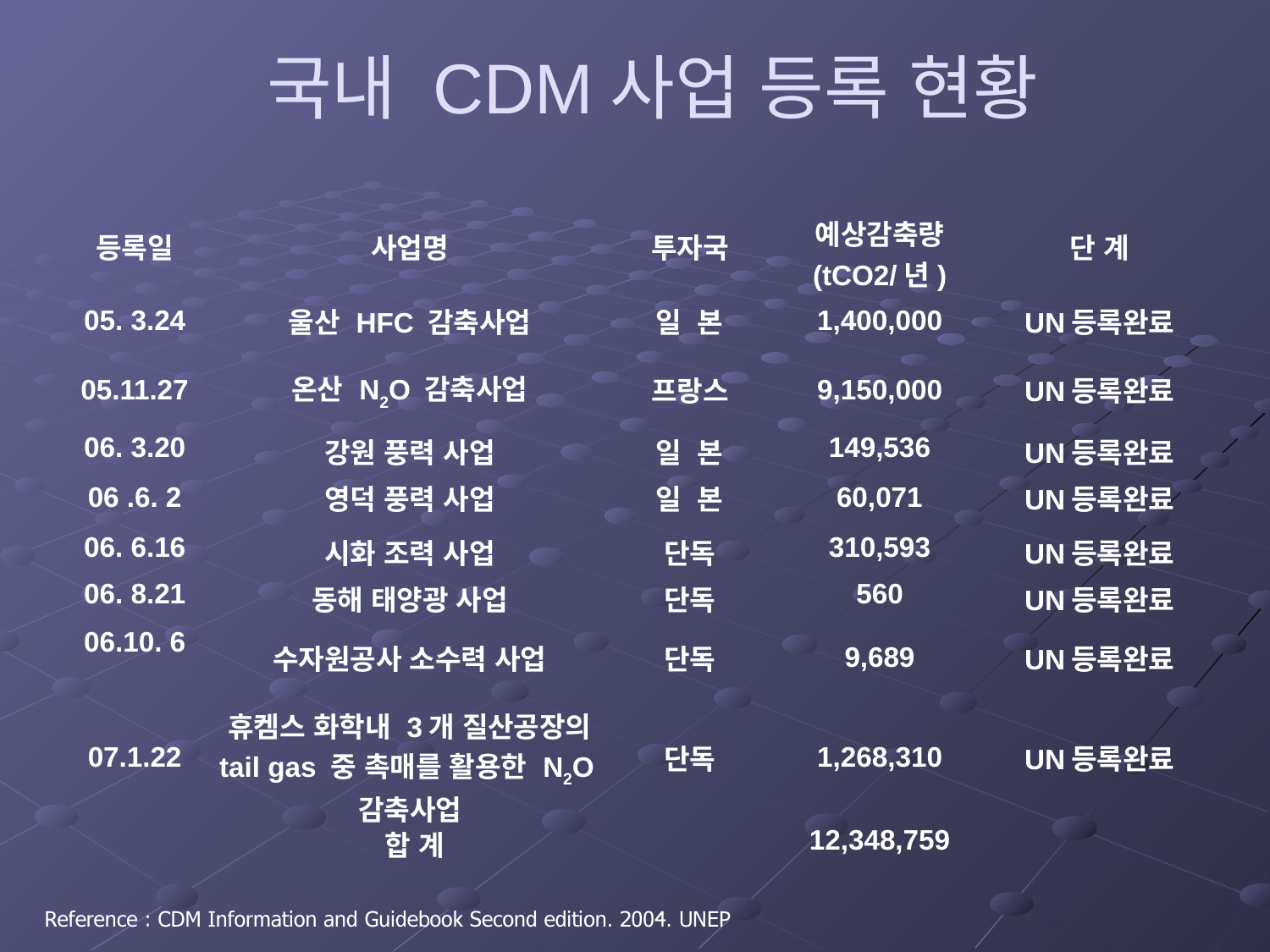

국내 CDM사업 등록 현황
| 등록일 | 사업명 | 투자국 | 예상감축량 (tCO2/년) | 단 계 |
| --- | --- | --- | --- | --- |
| 05. 3.24 | 울산 HFC 감축사업 | 일  본 | 1,400,000 | UN등록완료 |
| 05.11.27 | 온산 N2O 감축사업 | 프랑스 | 9,150,000 | UN등록완료 |
| 06. 3.20 | 강원 풍력 사업 | 일  본 | 149,536 | UN등록완료 |
| 06 .6. 2 | 영덕 풍력 사업 | 일  본 | 60,071 | UN등록완료 |
| 06. 6.16 | 시화 조력 사업 | 단독 | 310,593 | UN등록완료 |
| 06. 8.21 | 동해 태양광 사업 | 단독 | 560 | UN등록완료 |
| 06.10. 6 | 수자원공사 소수력 사업 | 단독 | 9,689 | UN등록완료 |
| 07.1.22 | 휴켐스 화학내 3개 질산공장의 tail gas 중 촉매를 활용한 N2O감축사업 | 단독 | 1,268,310 | UN등록완료 |
| 합 계 |  |  | 12,348,759 |  |
Reference : CDM Information and Guidebook Second edition. 2004. UNEP